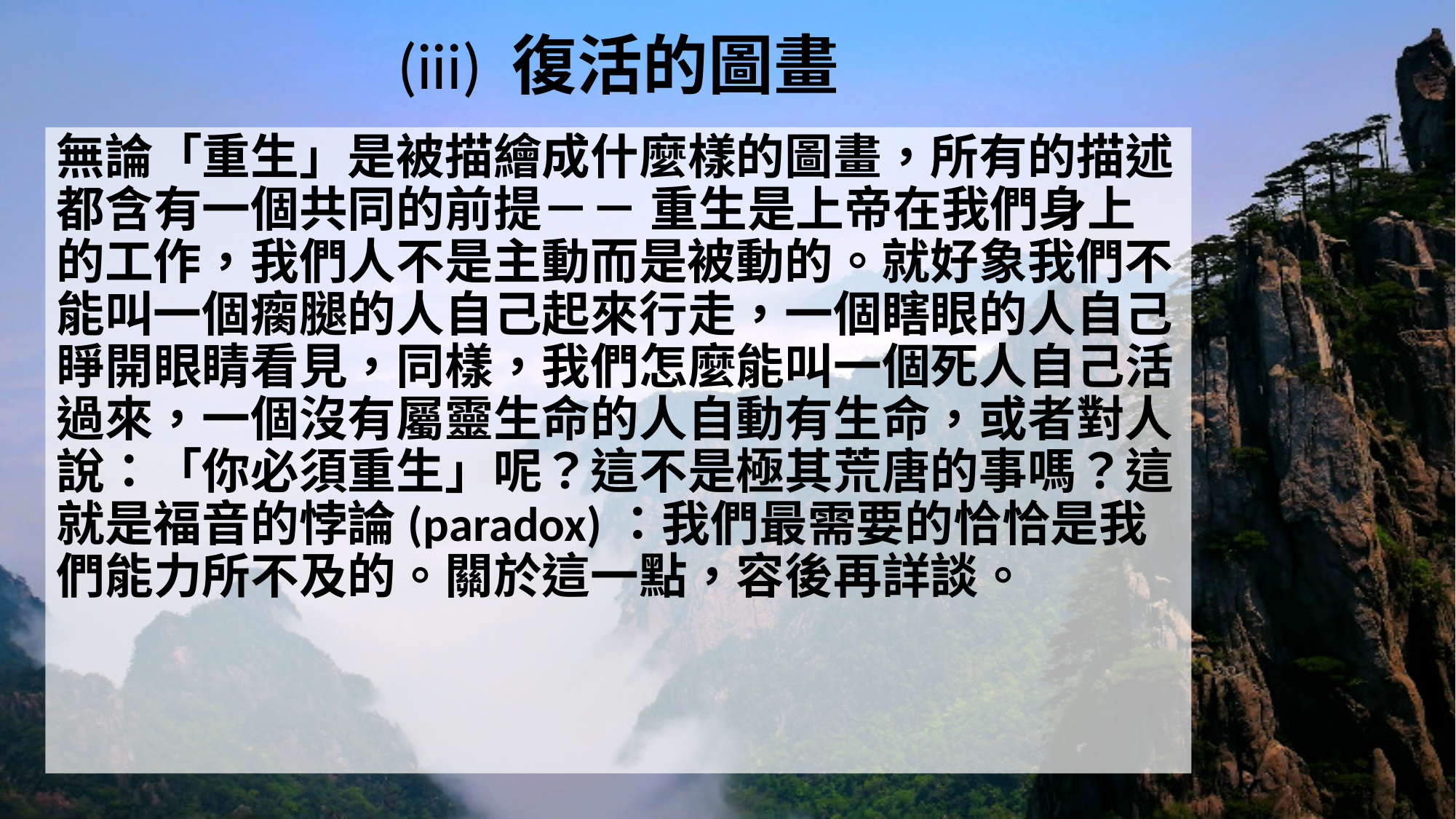

# (iii) 復活的圖畫
無論「重生」是被描繪成什麼樣的圖畫，所有的描述都含有一個共同的前提－－ 重生是上帝在我們身上的工作，我們人不是主動而是被動的。就好象我們不能叫一個瘸腿的人自己起來行走，一個瞎眼的人自己睜開眼睛看見，同樣，我們怎麼能叫一個死人自己活過來，一個沒有屬靈生命的人自動有生命，或者對人說：「你必須重生」呢？這不是極其荒唐的事嗎？這就是福音的悖論(paradox)：我們最需要的恰恰是我們能力所不及的。關於這一點，容後再詳談。